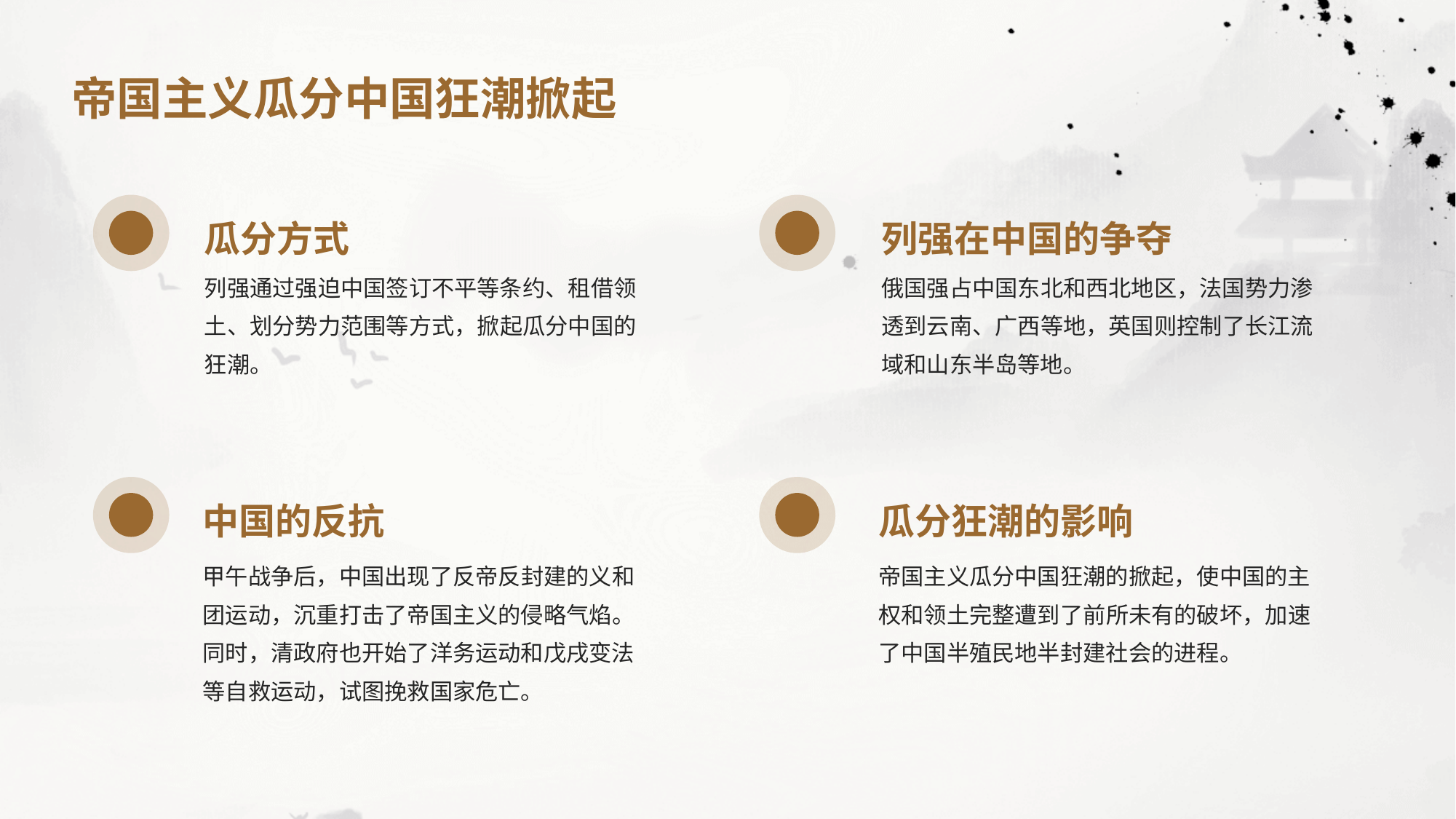

帝国主义瓜分中国狂潮掀起
瓜分方式
列强在中国的争夺

列强通过强迫中国签订不平等条约、租借领土、划分势力范围等方式，掀起瓜分中国的狂潮。
俄国强占中国东北和西北地区，法国势力渗透到云南、广西等地，英国则控制了长江流域和山东半岛等地。
中国的反抗
瓜分狂潮的影响

甲午战争后，中国出现了反帝反封建的义和团运动，沉重打击了帝国主义的侵略气焰。同时，清政府也开始了洋务运动和戊戌变法等自救运动，试图挽救国家危亡。
帝国主义瓜分中国狂潮的掀起，使中国的主权和领土完整遭到了前所未有的破坏，加速了中国半殖民地半封建社会的进程。